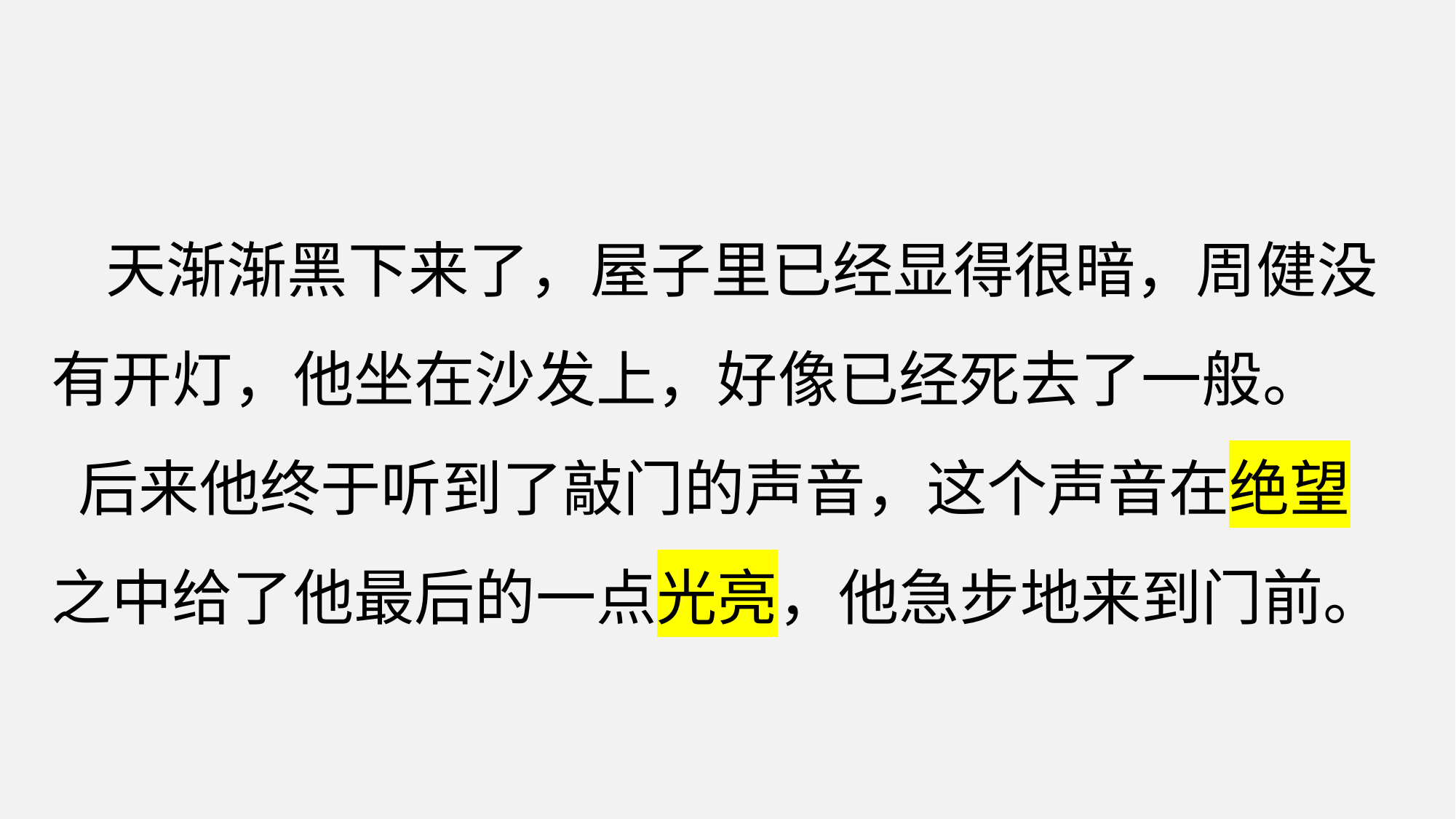

天渐渐黑下来了，屋子里已经显得很暗，周健没有开灯，他坐在沙发上，好像已经死去了一般。
  后来他终于听到了敲门的声音，这个声音在绝望之中给了他最后的一点光亮，他急步地来到门前。